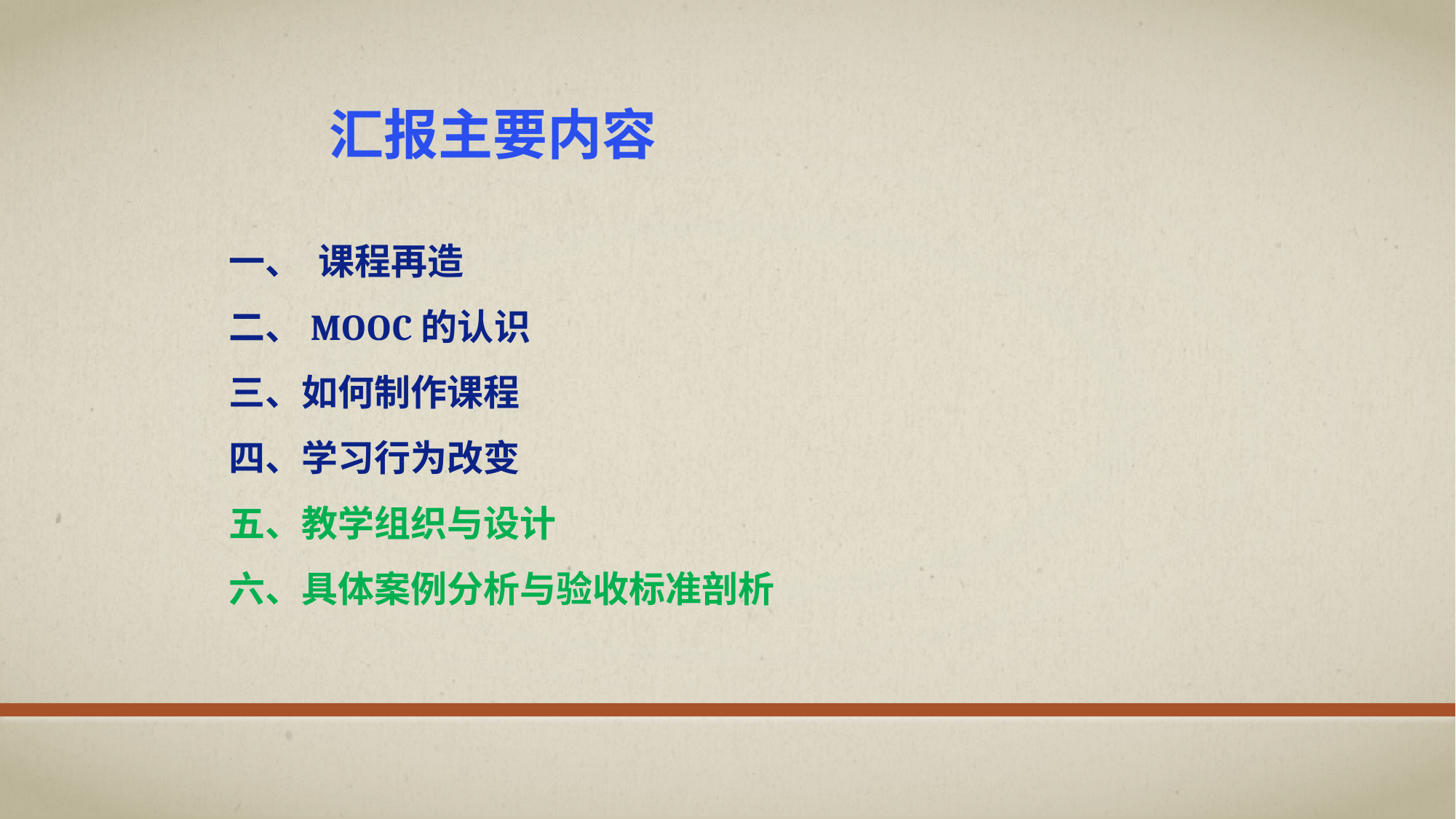

汇报主要内容
# 一、  课程再造 二、MOOC的认识 三、如何制作课程 四、学习行为改变 五、教学组织与设计 六、具体案例分析与验收标准剖析